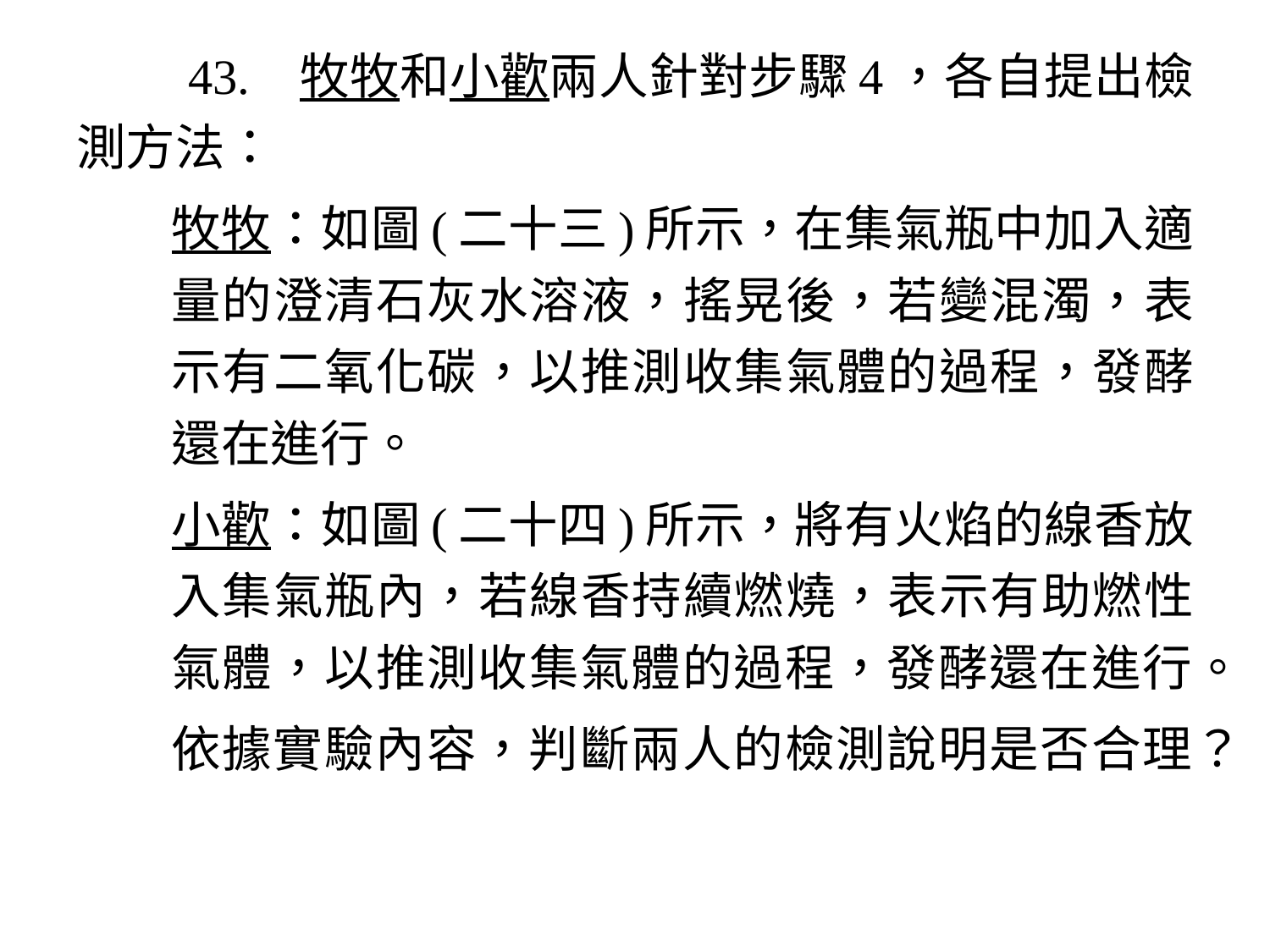

43.	牧牧和小歡兩人針對步驟4，各自提出檢測方法：
牧牧：如圖(二十三)所示，在集氣瓶中加入適量的澄清石灰水溶液，搖晃後，若變混濁，表示有二氧化碳，以推測收集氣體的過程，發酵還在進行。
小歡：如圖(二十四)所示，將有火焰的線香放入集氣瓶內，若線香持續燃燒，表示有助燃性氣體，以推測收集氣體的過程，發酵還在進行。
依據實驗內容，判斷兩人的檢測說明是否合理？